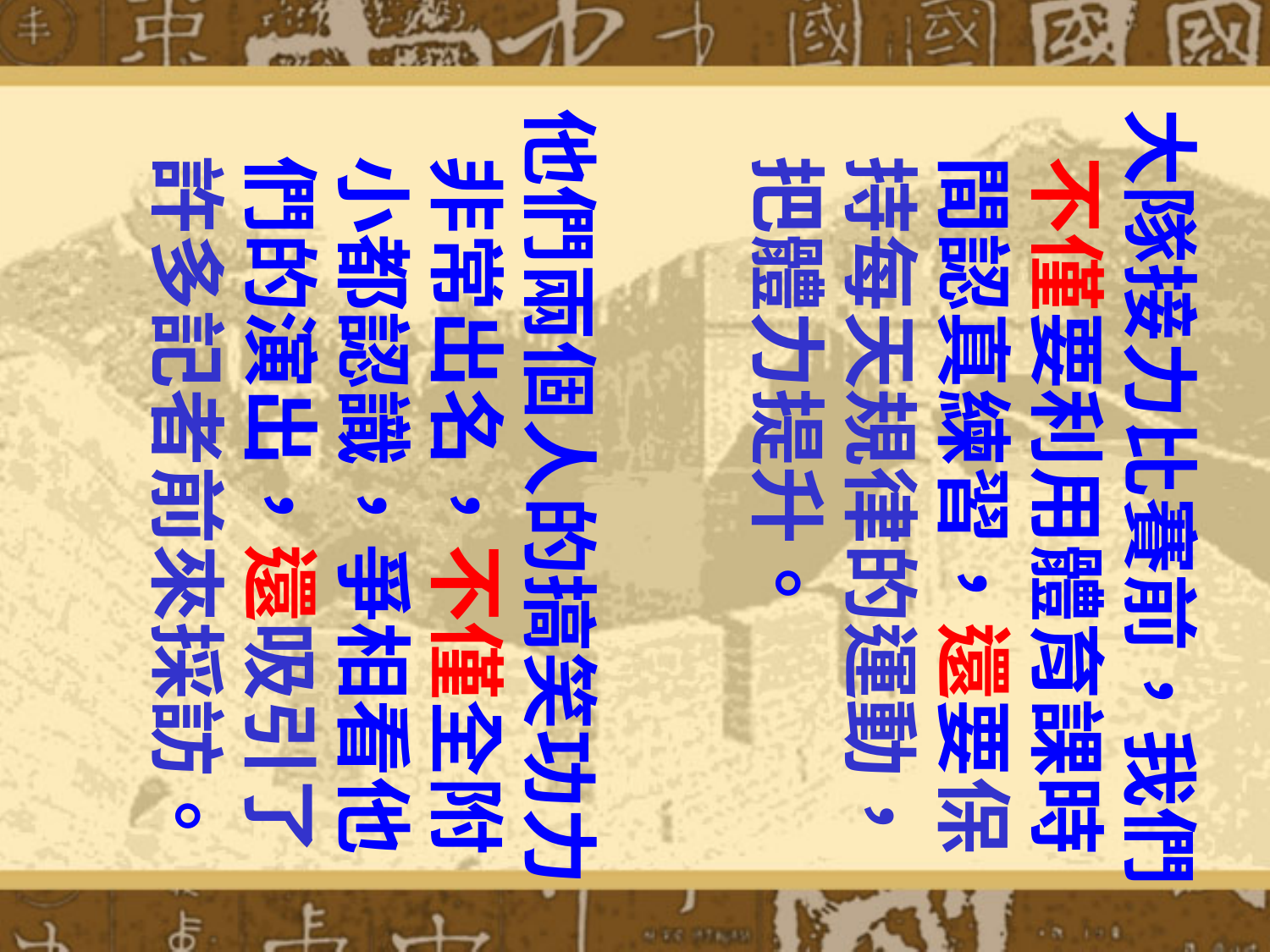

他們兩個人的搞笑功力非常出名，不僅全附小都認識，爭相看他們的演出，還吸引了許多記者前來採訪。
大隊接力比賽前，我們不僅要利用體育課時間認真練習，還要保持每天規律的運動，把體力提升。